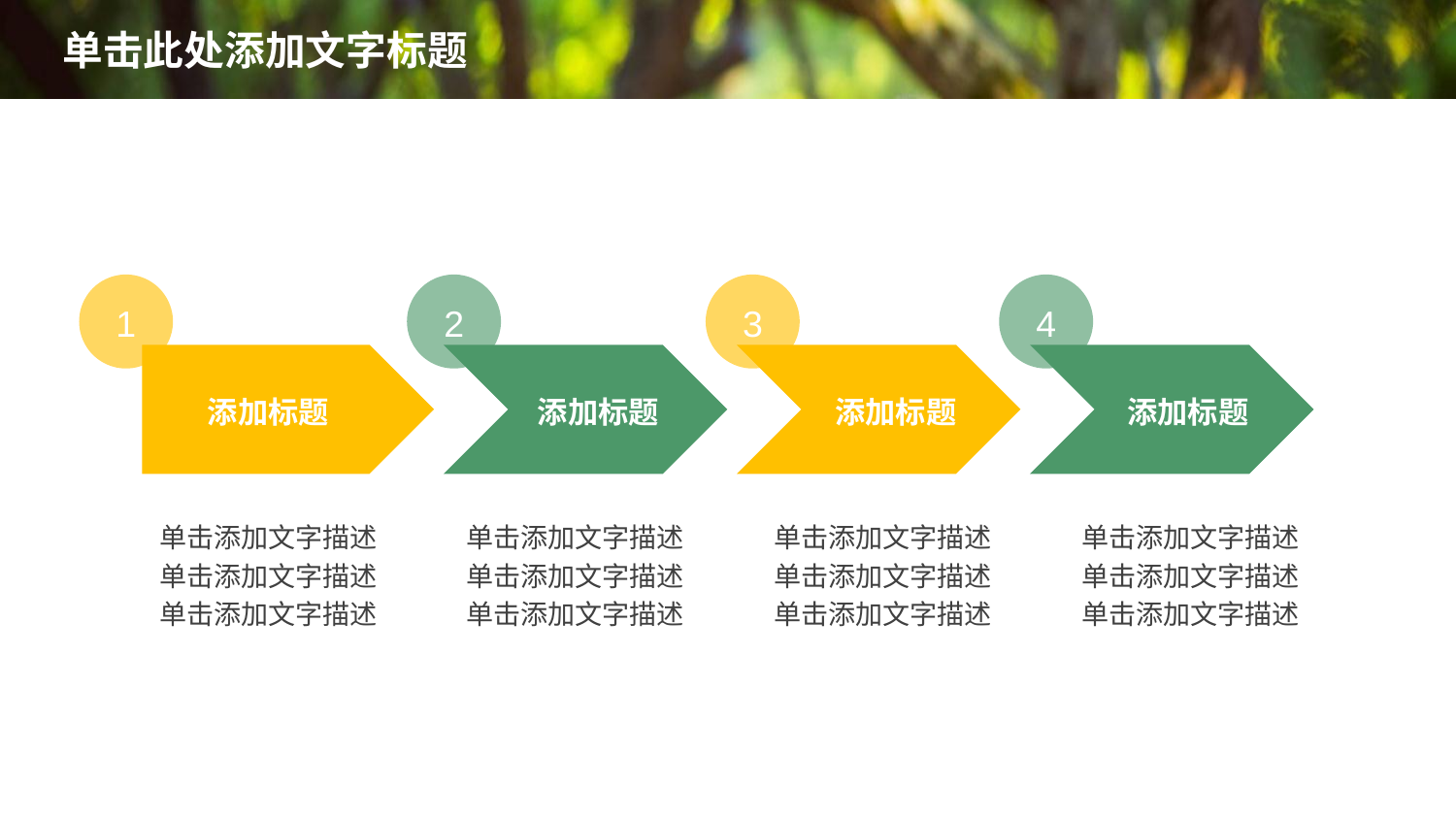

1

2

3

4

添加标题
添加标题
添加标题
添加标题
单击添加文字描述
单击添加文字描述
单击添加文字描述

单击添加文字描述
单击添加文字描述
单击添加文字描述

单击添加文字描述
单击添加文字描述
单击添加文字描述

单击添加文字描述
单击添加文字描述
单击添加文字描述